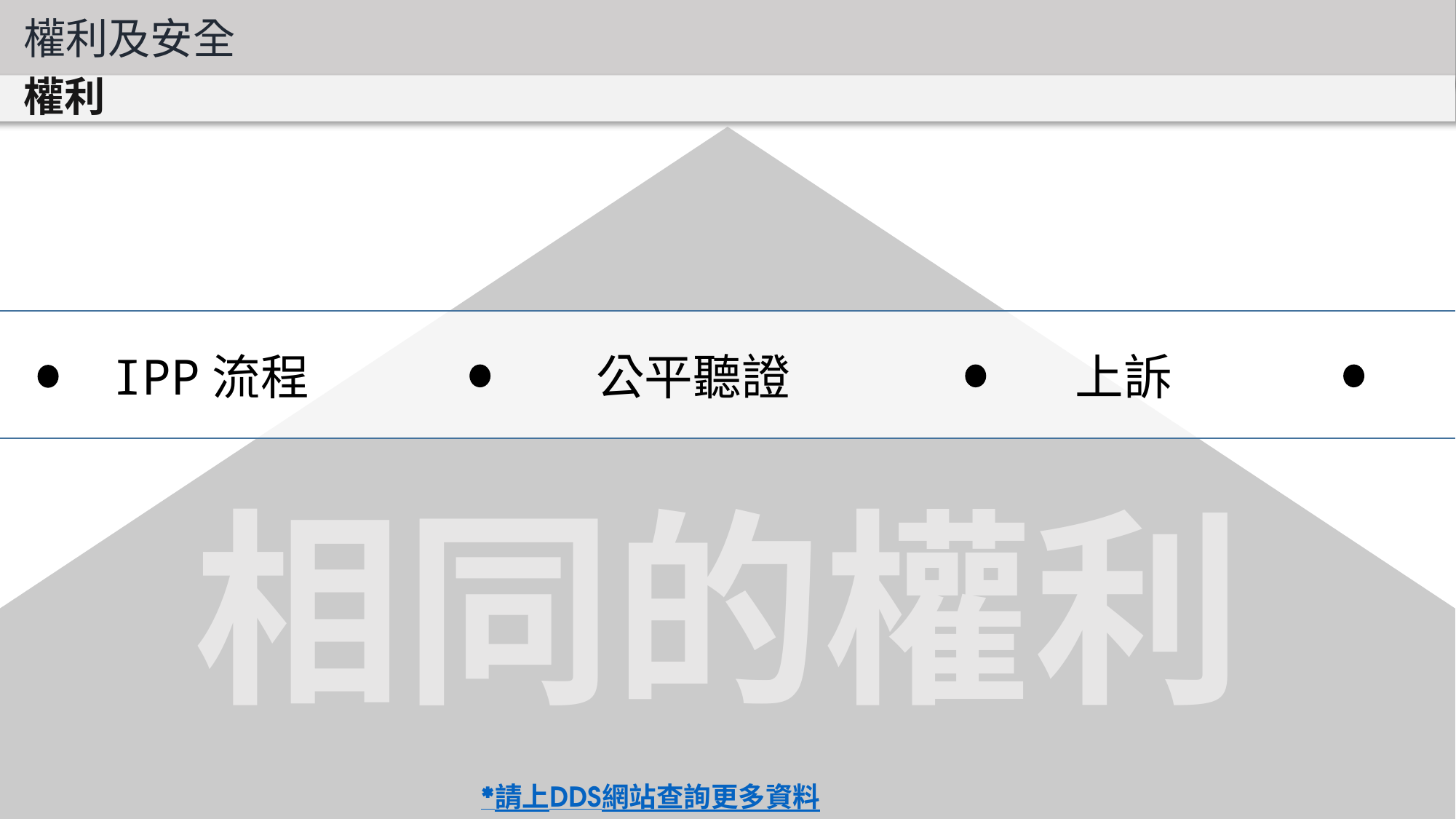

權利及安全
權利
IPP流程
上訴
公平聽證

相同的權利
*請上DDS網站查詢更多資料